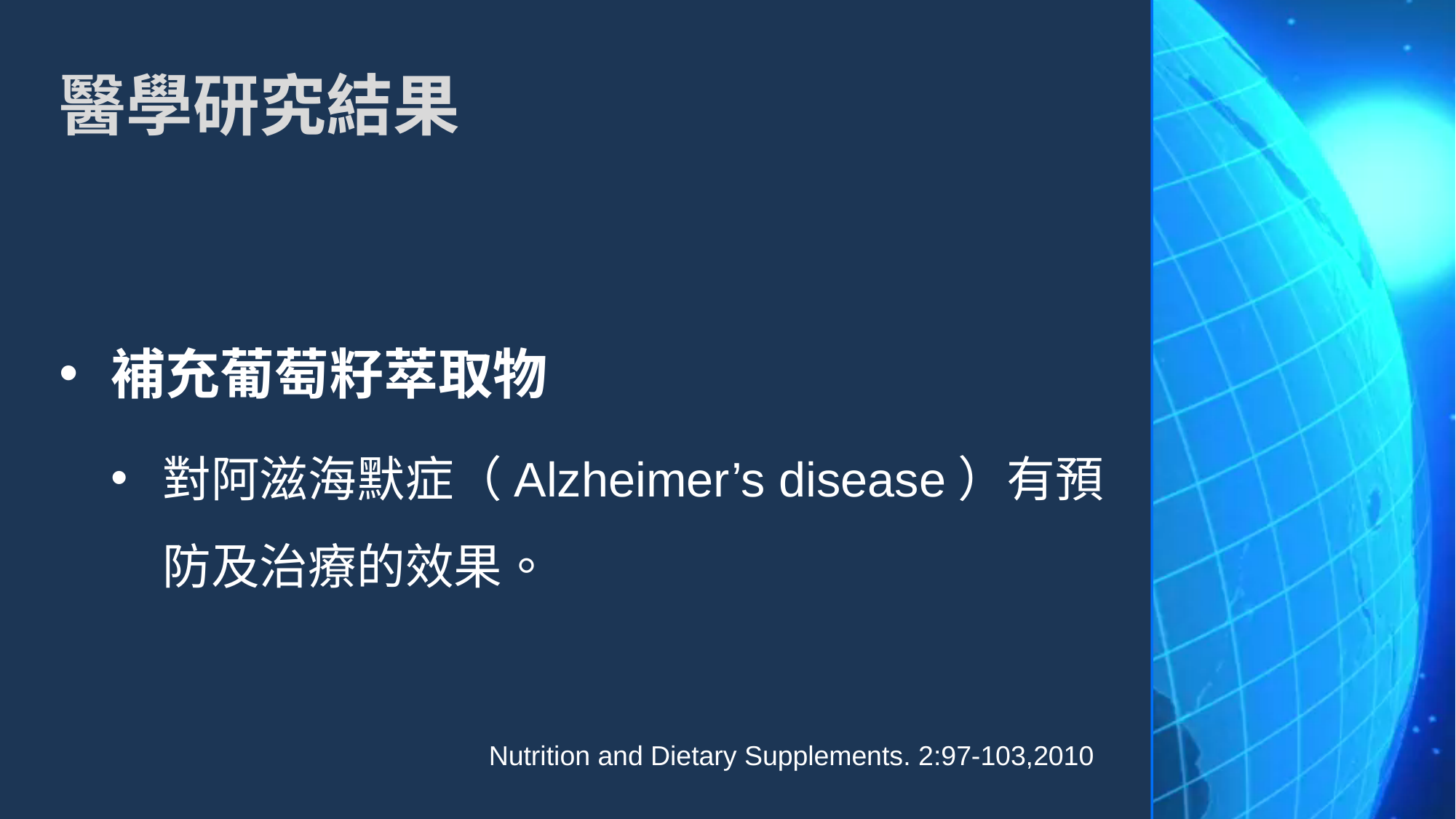

# 醫學研究結果
補充葡萄籽萃取物
對阿滋海默症（Alzheimer’s disease）有預防及治療的效果。
Nutrition and Dietary Supplements. 2:97-103,2010